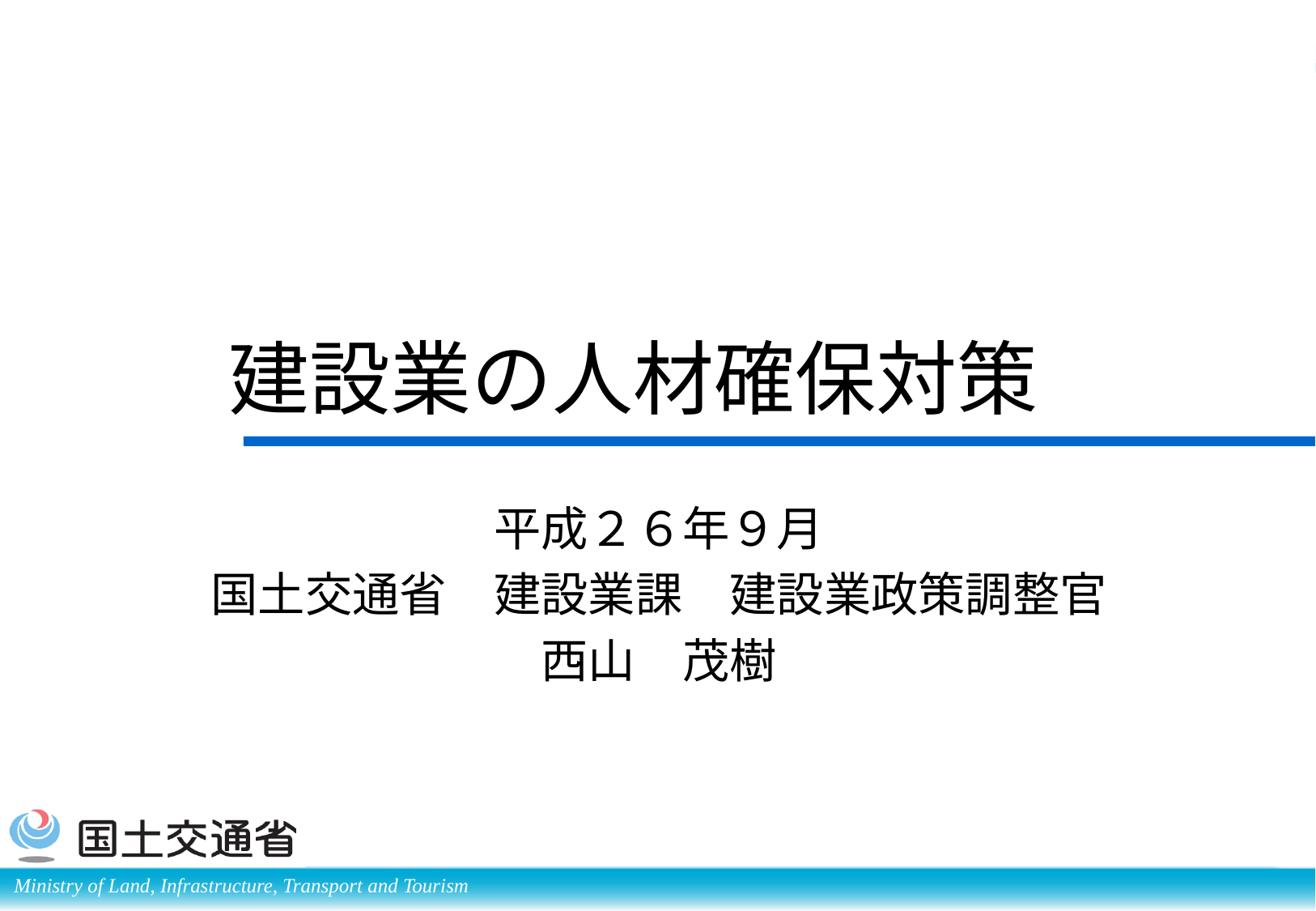

建設業の人材確保対策

平成２６年９月
国土交通省　建設業課　建設業政策調整官
西山　茂樹